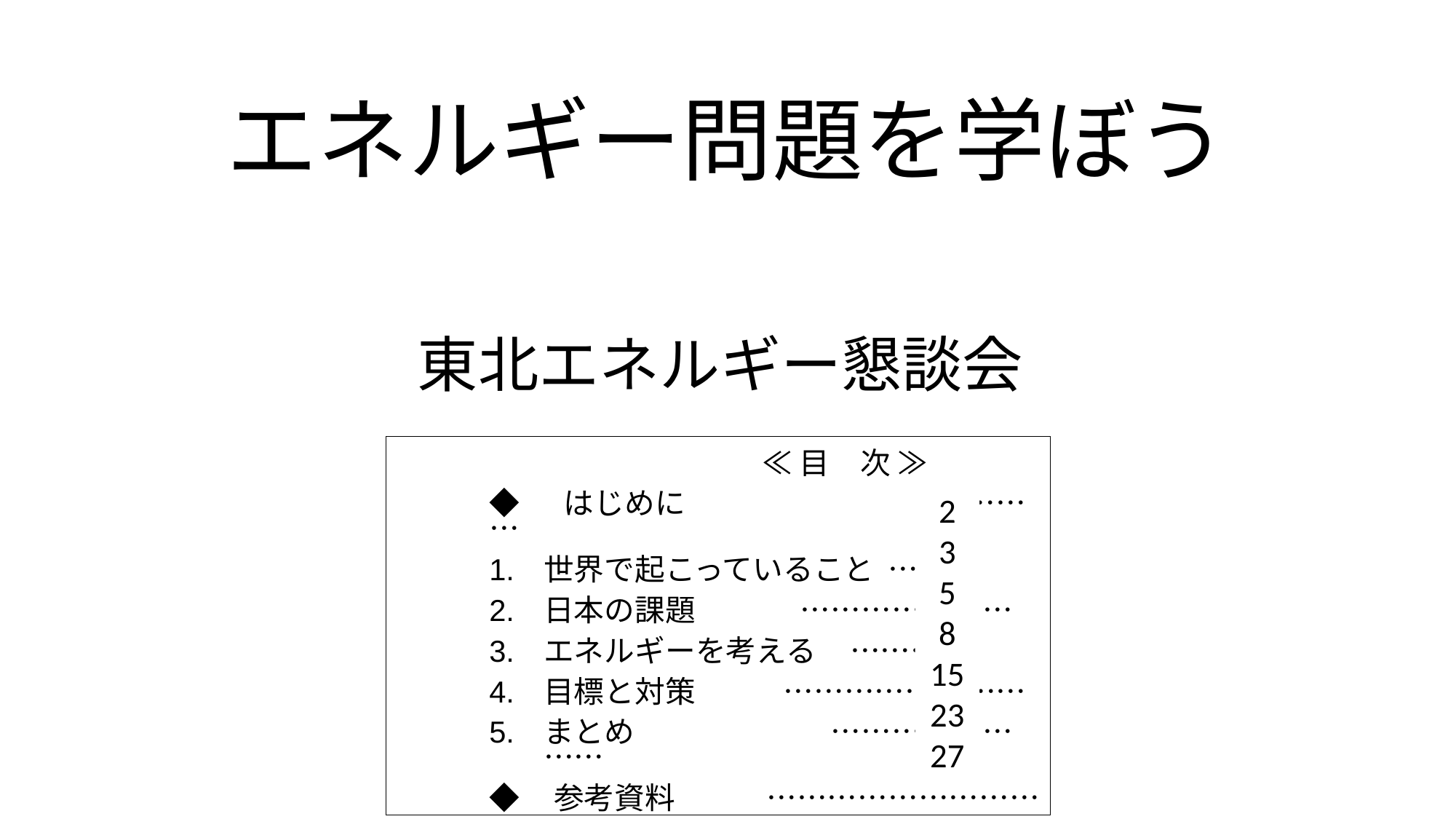

エネルギー問題を学ぼう
東北エネルギー懇談会
　　　　　　　　　≪ 目　次 ≫
◆ 　はじめに　　　　　 　　　…………
世界で起こっていること  ………
日本の課題  　　　…………………
エネルギーを考える     …………
目標と対策    　　……………………
まとめ　　　　  　　……………………
◆    参考資料　　　………………………
（学びの範囲、電気が利用できる社会など）

2
3
5
8
15
23
27